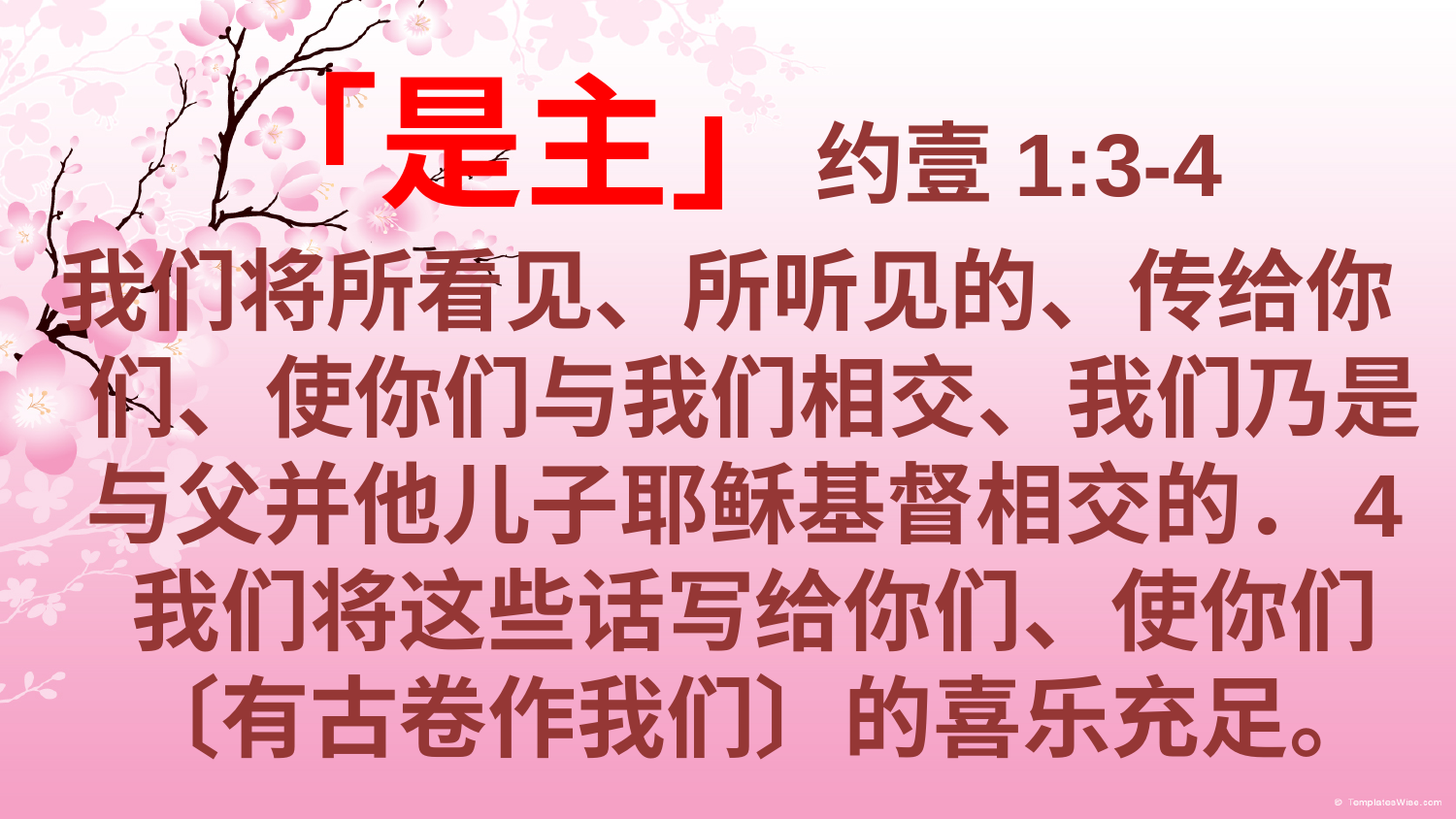

「是主」约壹1:3-4
我们将所看见、所听见的、传给你们、使你们与我们相交、我们乃是与父并他儿子耶稣基督相交的．4我们将这些话写给你们、使你们〔有古卷作我们〕的喜乐充足。